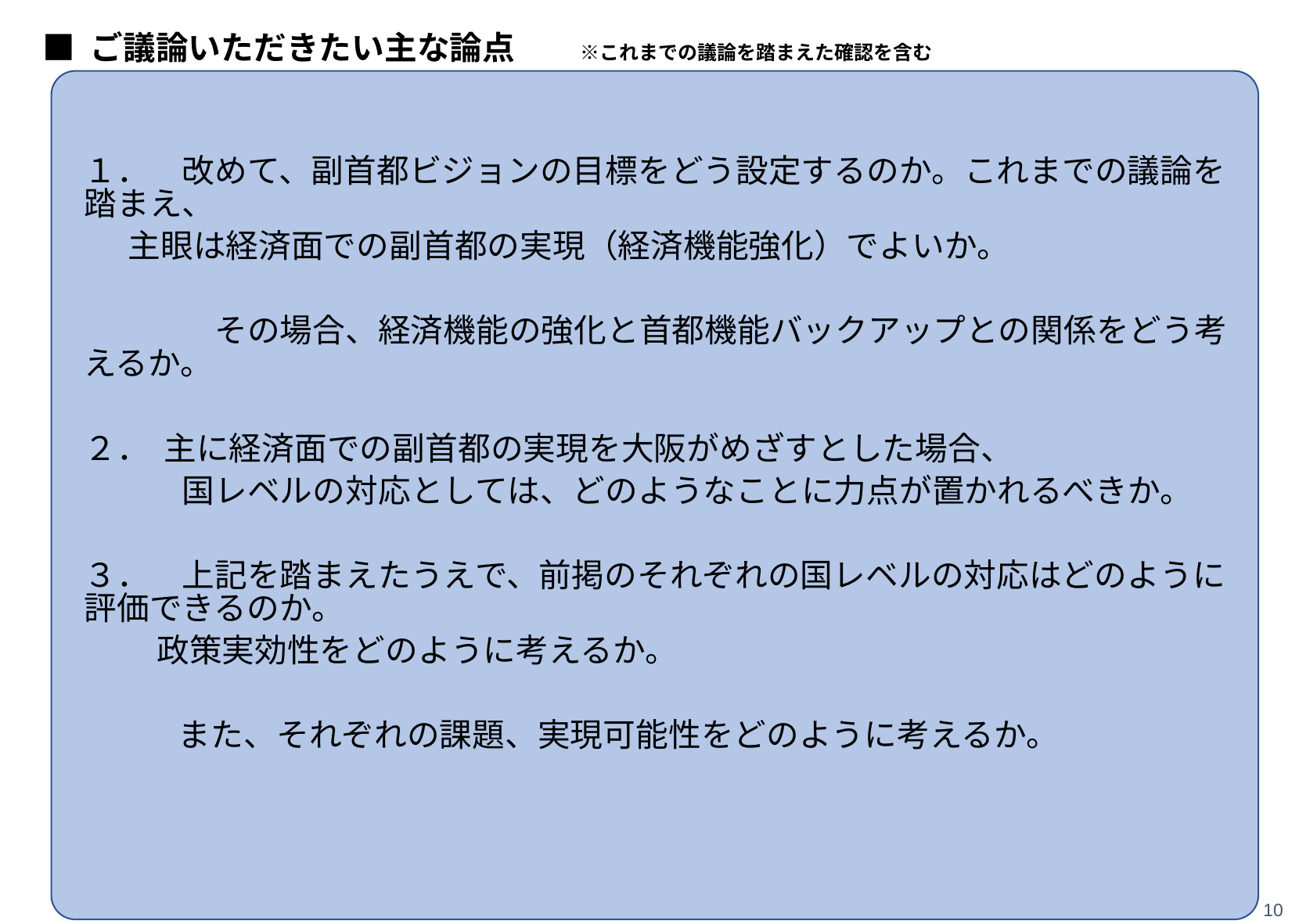

■ ご議論いただきたい主な論点　　※これまでの議論を踏まえた確認を含む

１．　改めて、副首都ビジョンの目標をどう設定するのか。これまでの議論を踏まえ、
     主眼は経済面での副首都の実現（経済機能強化）でよいか。

　　　　その場合、経済機能の強化と首都機能バックアップとの関係をどう考えるか。

２．  主に経済面での副首都の実現を大阪がめざすとした場合、
　　　国レベルの対応としては、どのようなことに力点が置かれるべきか。

３．　上記を踏まえたうえで、前掲のそれぞれの国レベルの対応はどのように評価できるのか。
　　 政策実効性をどのように考えるか。

　    　また、それぞれの課題、実現可能性をどのように考えるか。

10